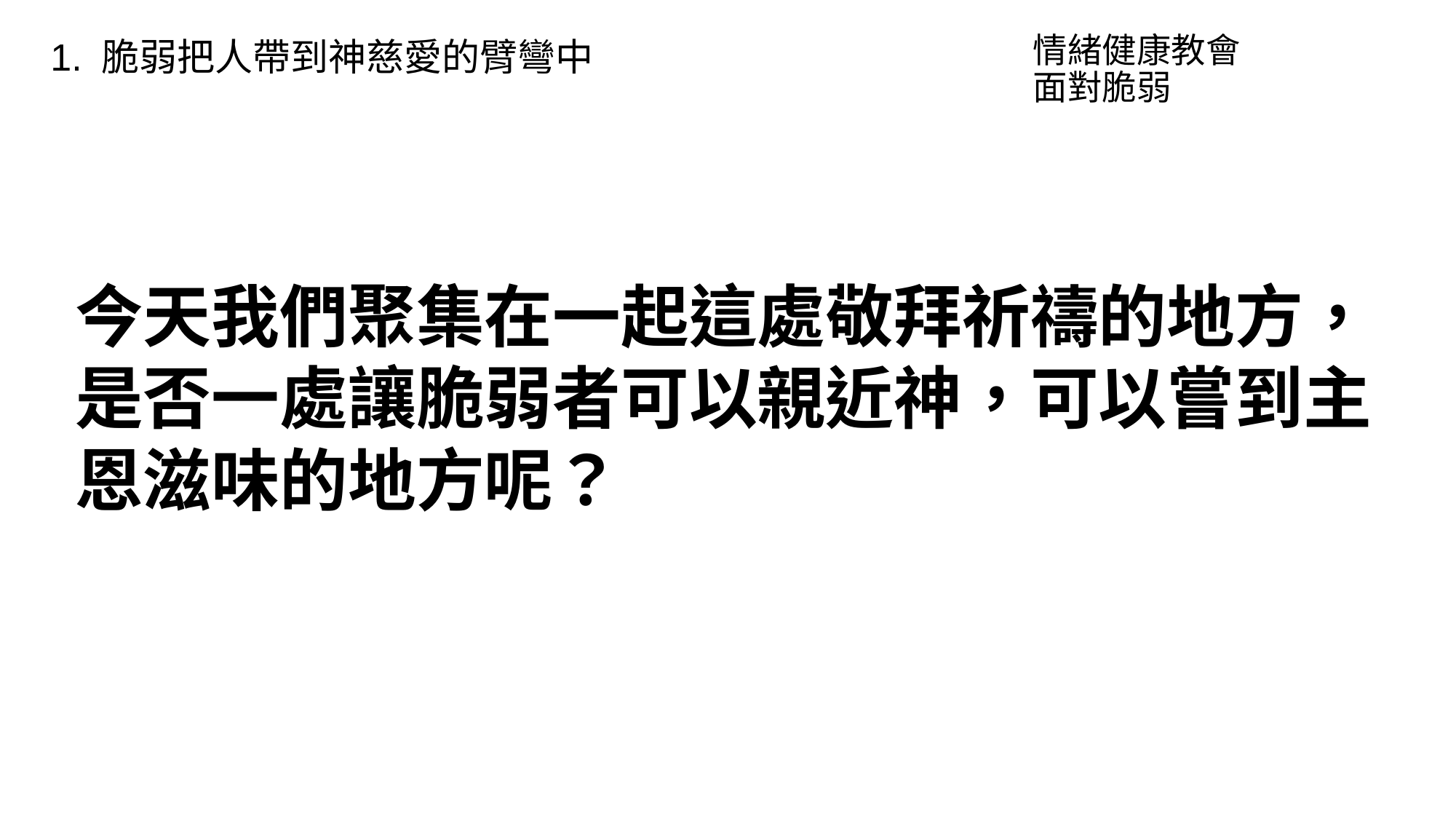

情緒健康教會
面對脆弱
1. 脆弱把人帶到神慈愛的臂彎中
今天我們聚集在一起這處敬拜祈禱的地方，是否一處讓脆弱者可以親近神，可以嘗到主恩滋味的地方呢？